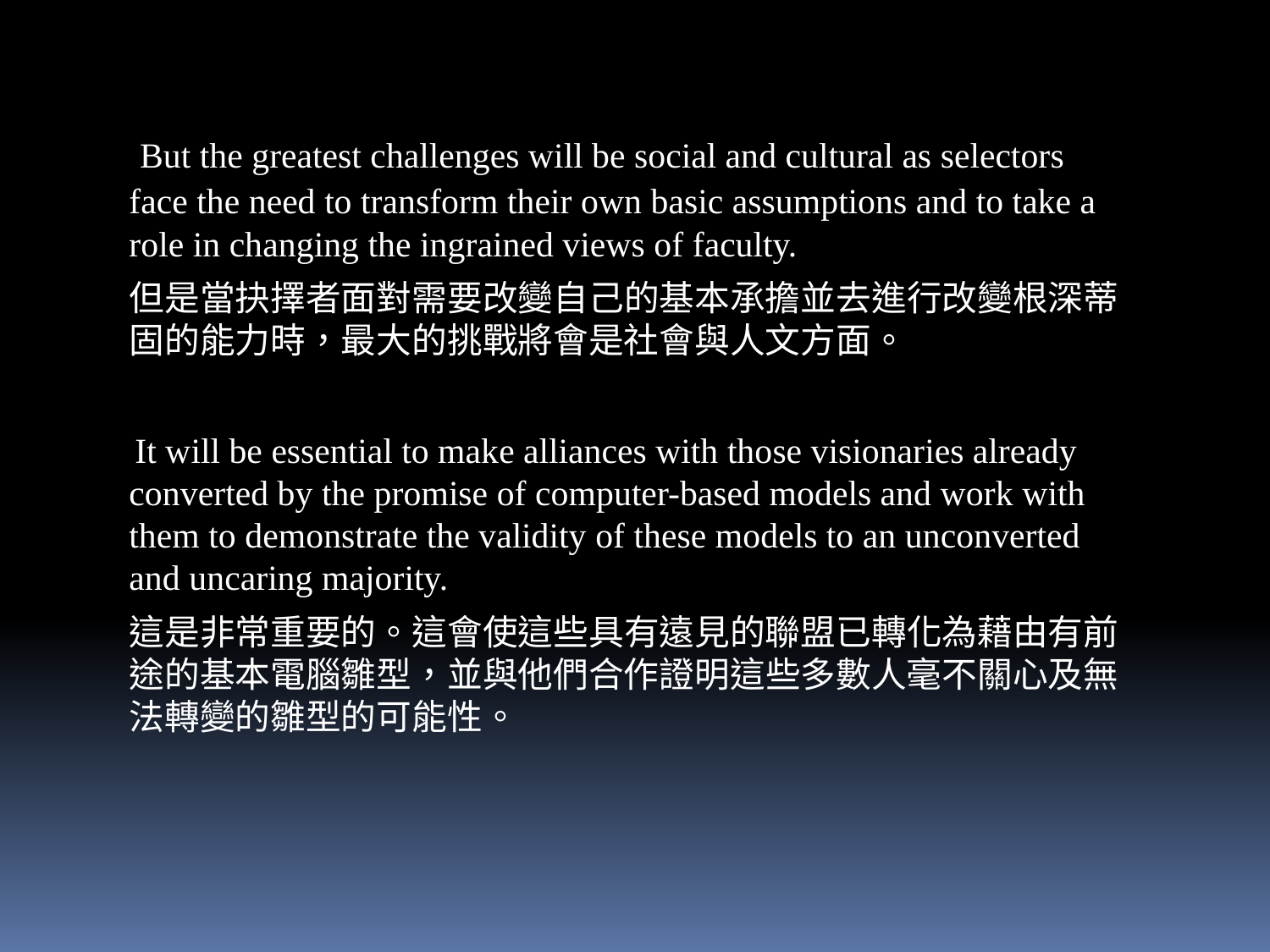

But the greatest challenges will be social and cultural as selectors face the need to transform their own basic assumptions and to take a role in changing the ingrained views of faculty.
     但是當抉擇者面對需要改變自己的基本承擔並去進行改變根深蒂固的能力時，最大的挑戰將會是社會與人文方面。

      It will be essential to make alliances with those visionaries already converted by the promise of computer-based models and work with them to demonstrate the validity of these models to an unconverted and uncaring majority.
     這是非常重要的。這會使這些具有遠見的聯盟已轉化為藉由有前途的基本電腦雛型，並與他們合作證明這些多數人毫不關心及無法轉變的雛型的可能性。